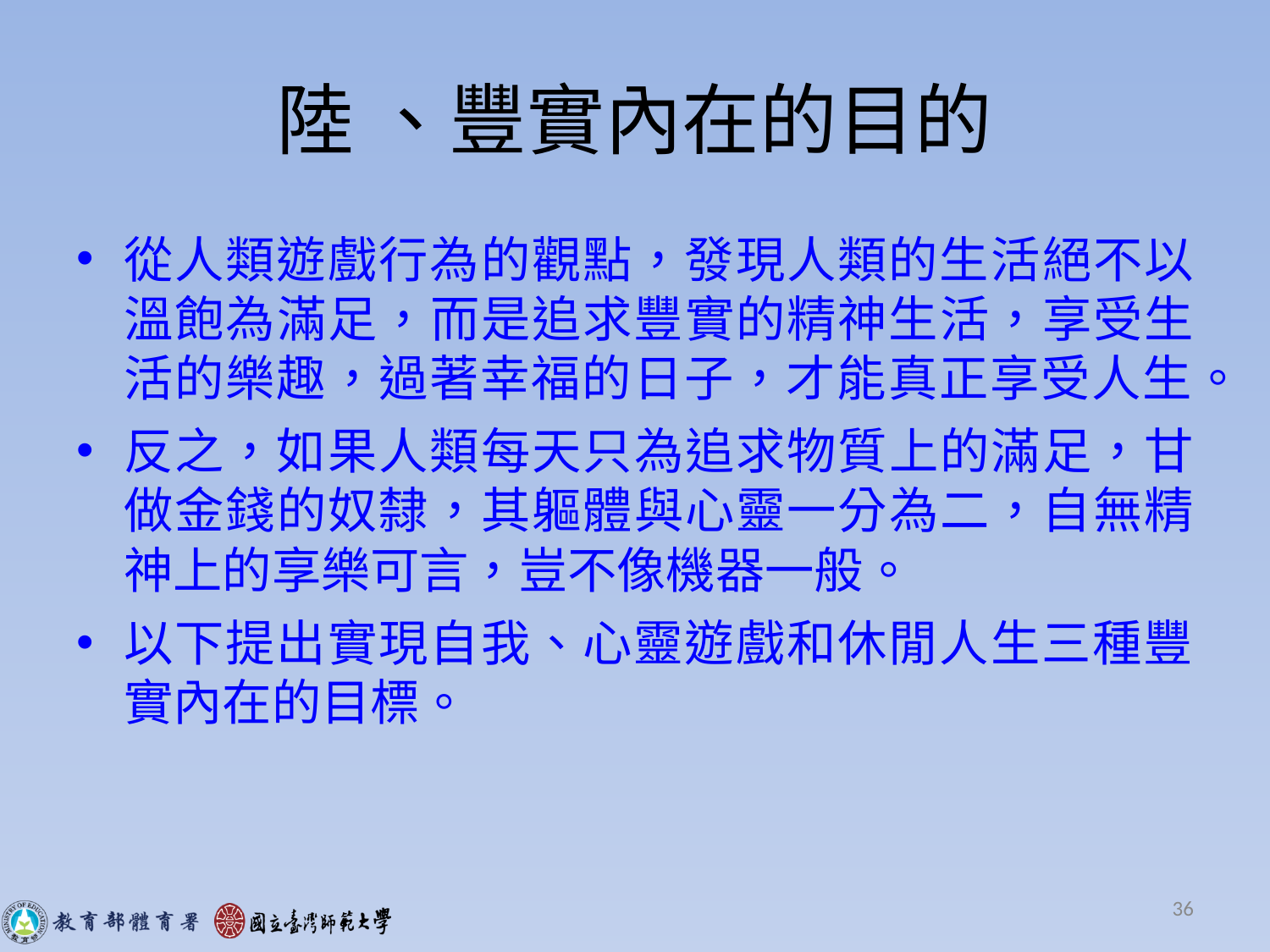

# 陸 、豐實內在的目的
從人類遊戲行為的觀點，發現人類的生活絕不以溫飽為滿足，而是追求豐實的精神生活，享受生活的樂趣，過著幸福的日子，才能真正享受人生。
反之，如果人類每天只為追求物質上的滿足，甘做金錢的奴隸，其軀體與心靈一分為二，自無精神上的享樂可言，豈不像機器一般。
以下提出實現自我、心靈遊戲和休閒人生三種豐實內在的目標。
36